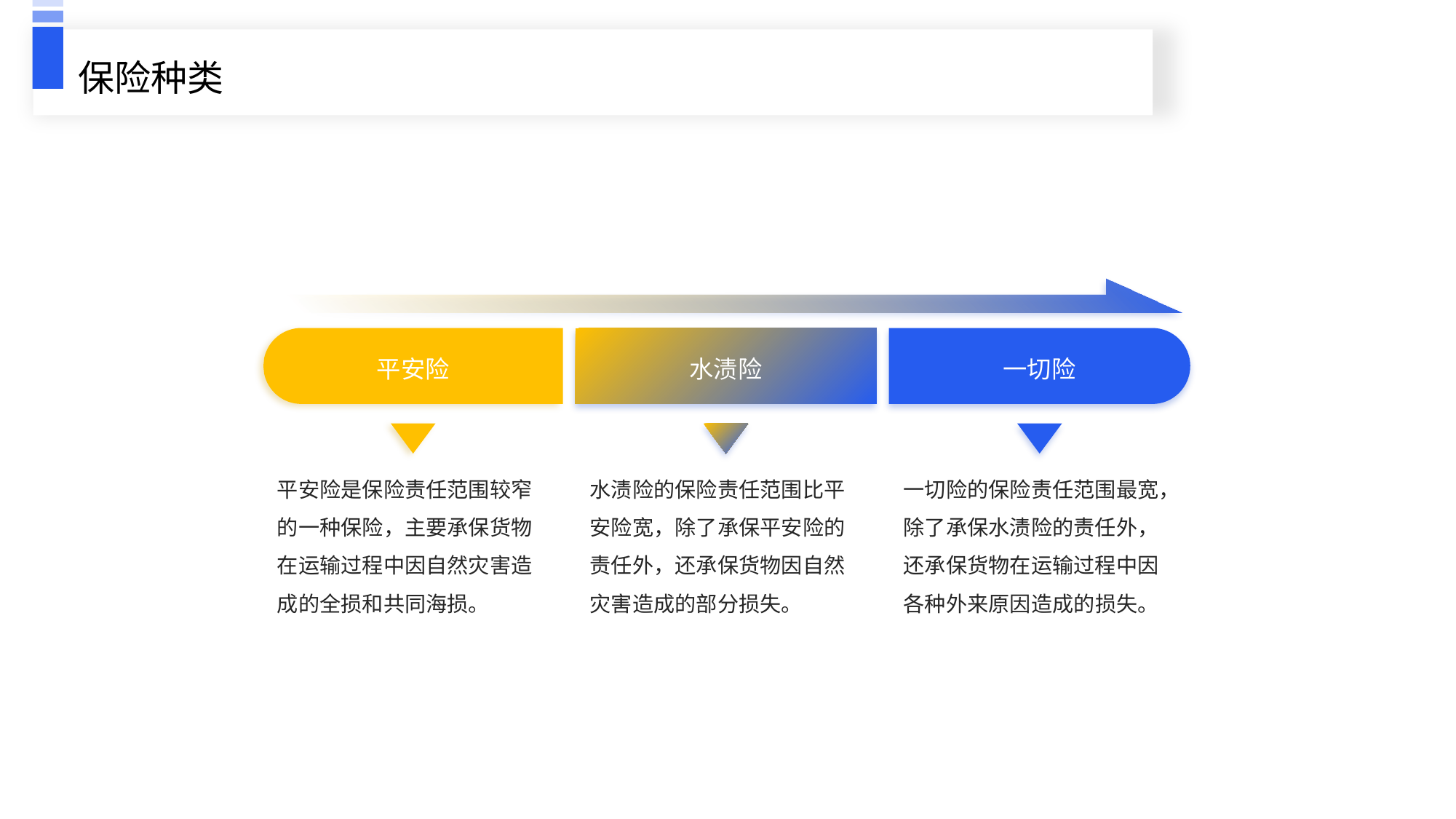

保险种类

平安险
水渍险
一切险

平安险是保险责任范围较窄的一种保险，主要承保货物在运输过程中因自然灾害造成的全损和共同海损。
水渍险的保险责任范围比平安险宽，除了承保平安险的责任外，还承保货物因自然灾害造成的部分损失。
一切险的保险责任范围最宽，除了承保水渍险的责任外，还承保货物在运输过程中因各种外来原因造成的损失。